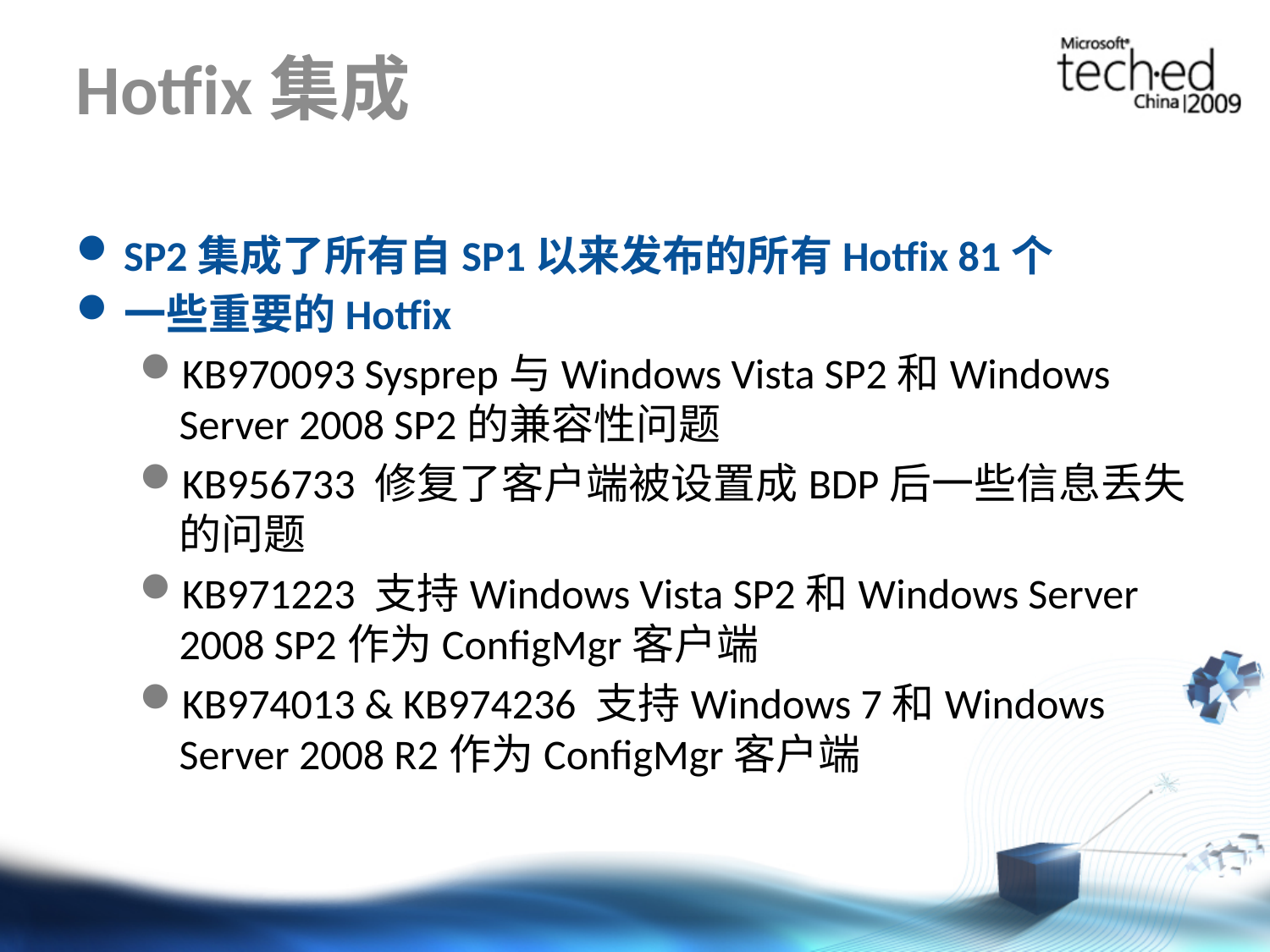

# Hotfix集成
SP2集成了所有自SP1以来发布的所有Hotfix 81个
一些重要的Hotfix
KB970093 Sysprep与Windows Vista SP2和Windows Server 2008 SP2的兼容性问题
KB956733 修复了客户端被设置成BDP后一些信息丢失的问题
KB971223 支持Windows Vista SP2和Windows Server 2008 SP2作为ConfigMgr客户端
KB974013 & KB974236 支持Windows 7和Windows Server 2008 R2作为ConfigMgr客户端